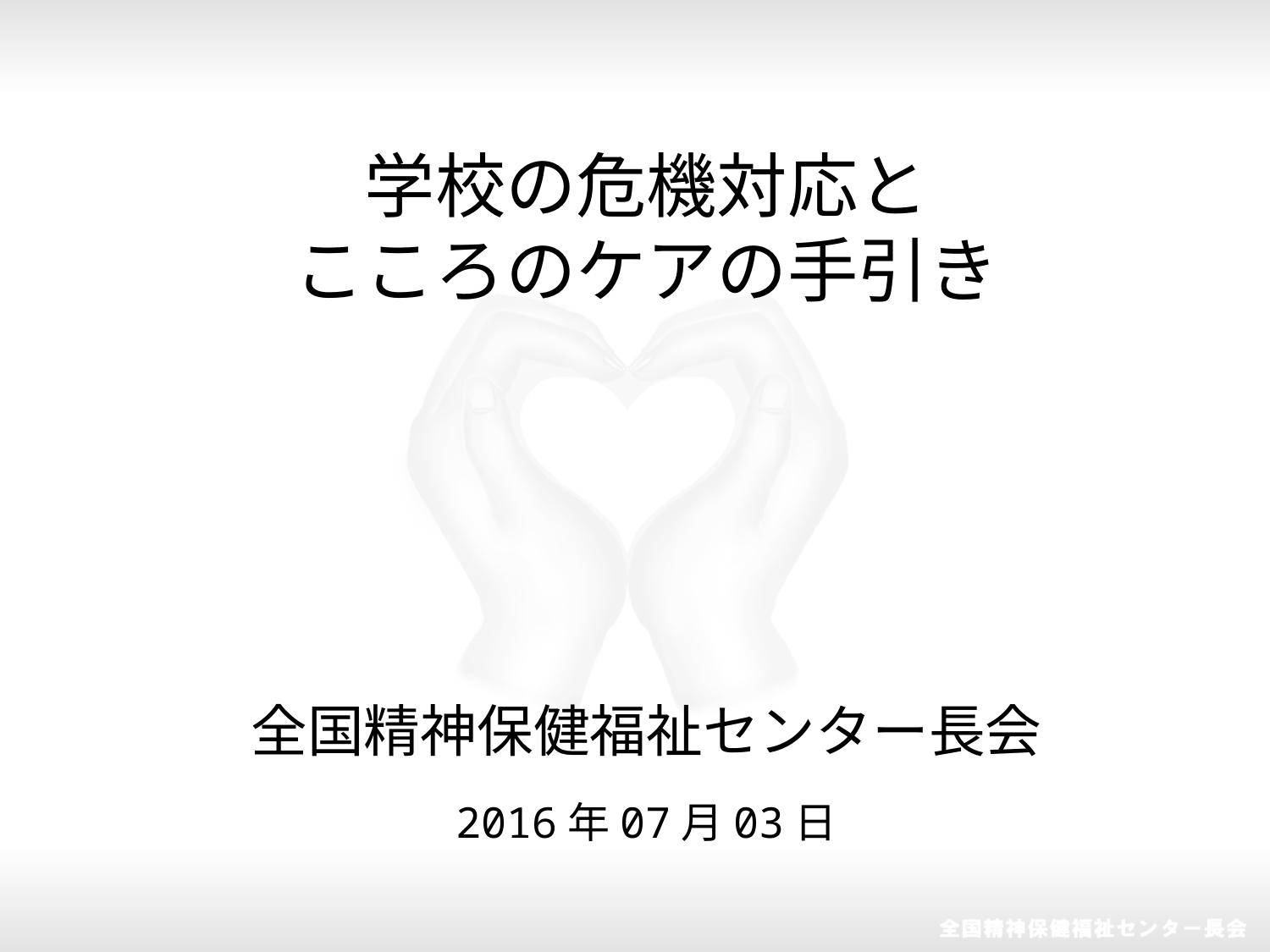

学校の危機対応と
こころのケアの手引き
全国精神保健福祉センター長会
2016年07月03日